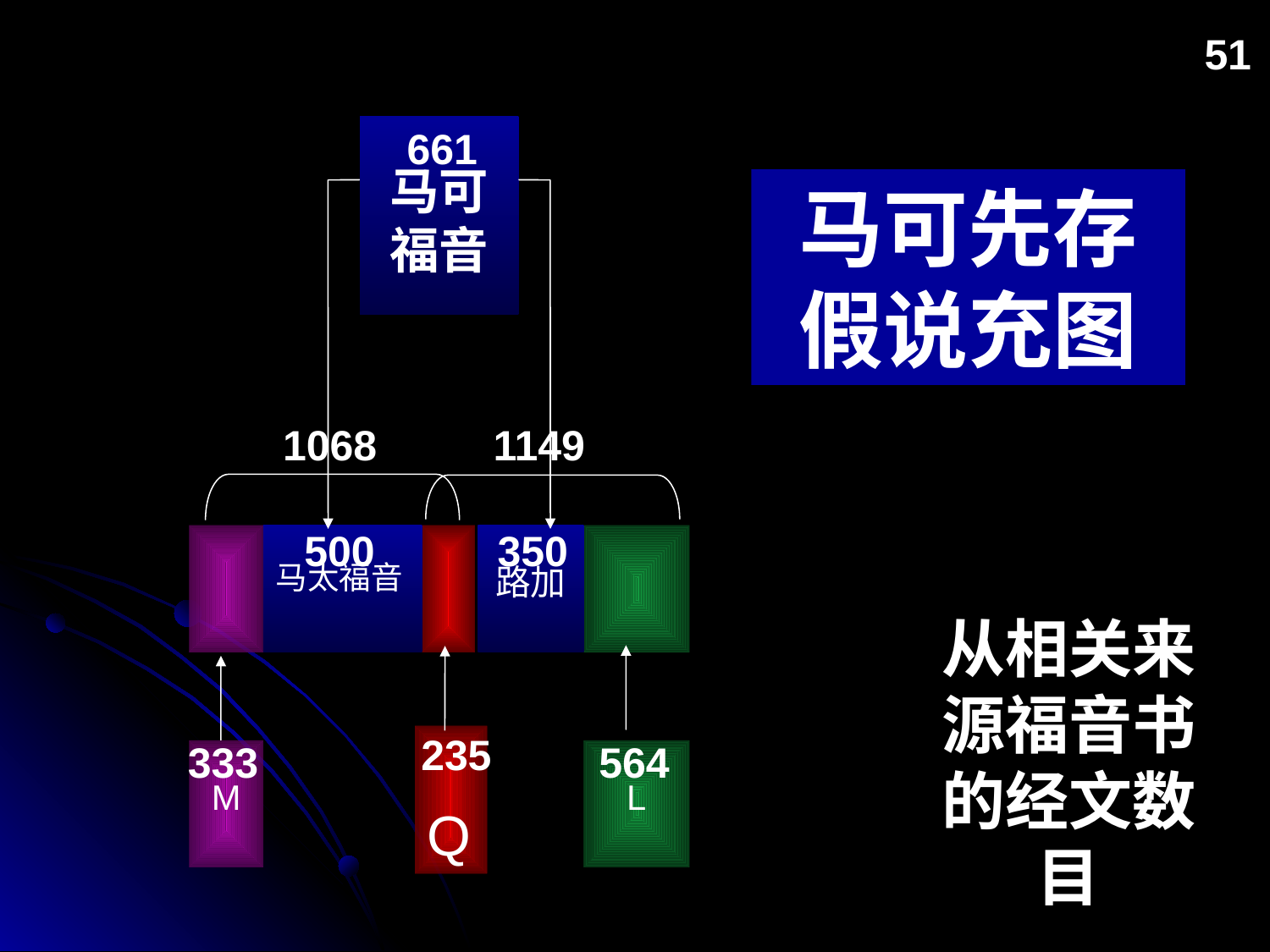

51
51

马可福音

661
马可先存假说充图

1068

1149
500

马太福音
350

路加

从相关来源福音书的经文数目

235

Q
333

M

564

L